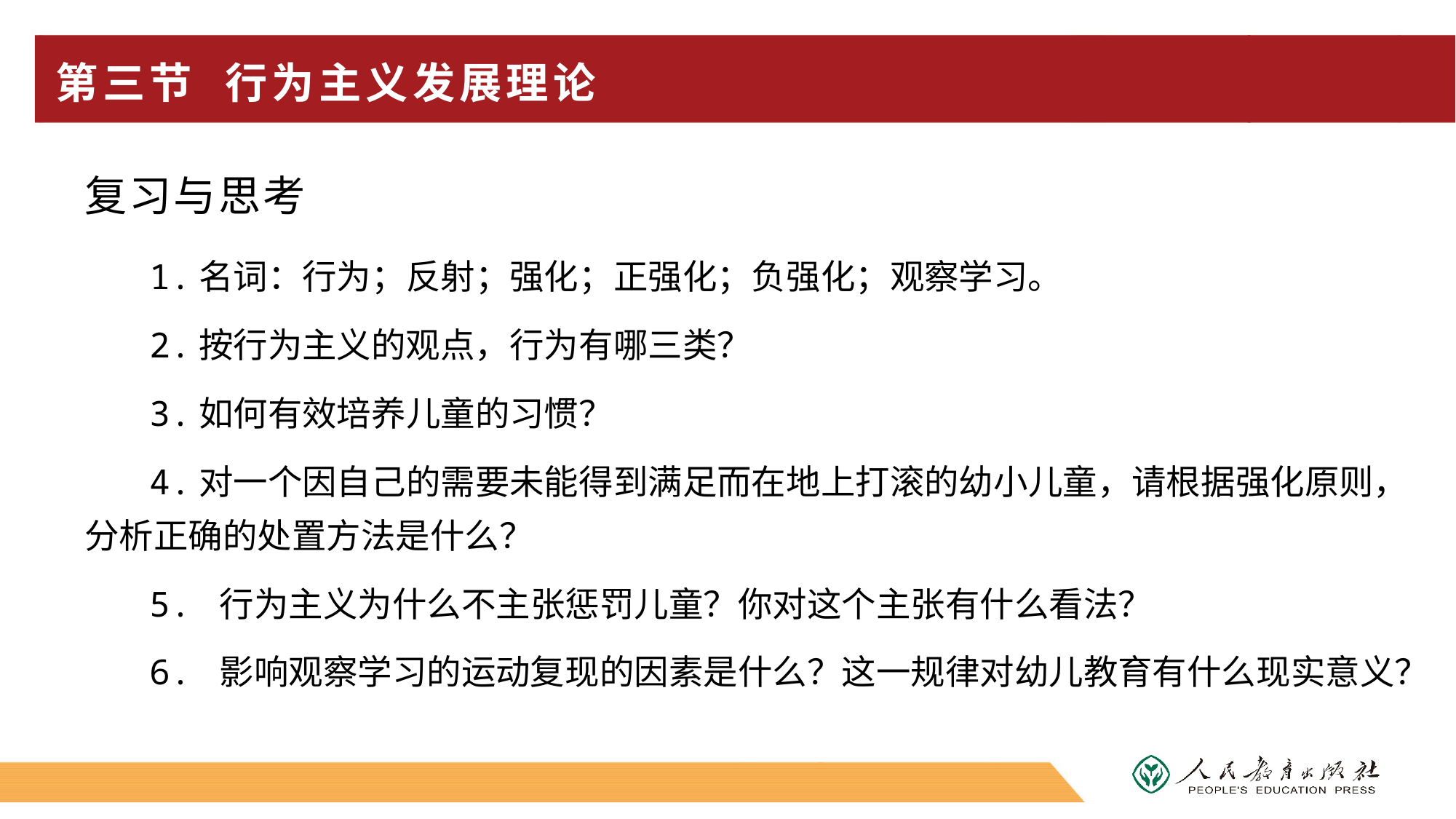

# 第三节  行为主义发展理论
复习与思考
1.名词：行为；反射；强化；正强化；负强化；观察学习。
2.按行为主义的观点，行为有哪三类？
3.如何有效培养儿童的习惯？
4.对一个因自己的需要未能得到满足而在地上打滚的幼小儿童，请根据强化原则，分析正确的处置方法是什么？
5. 行为主义为什么不主张惩罚儿童？你对这个主张有什么看法？
6. 影响观察学习的运动复现的因素是什么？这一规律对幼儿教育有什么现实意义？